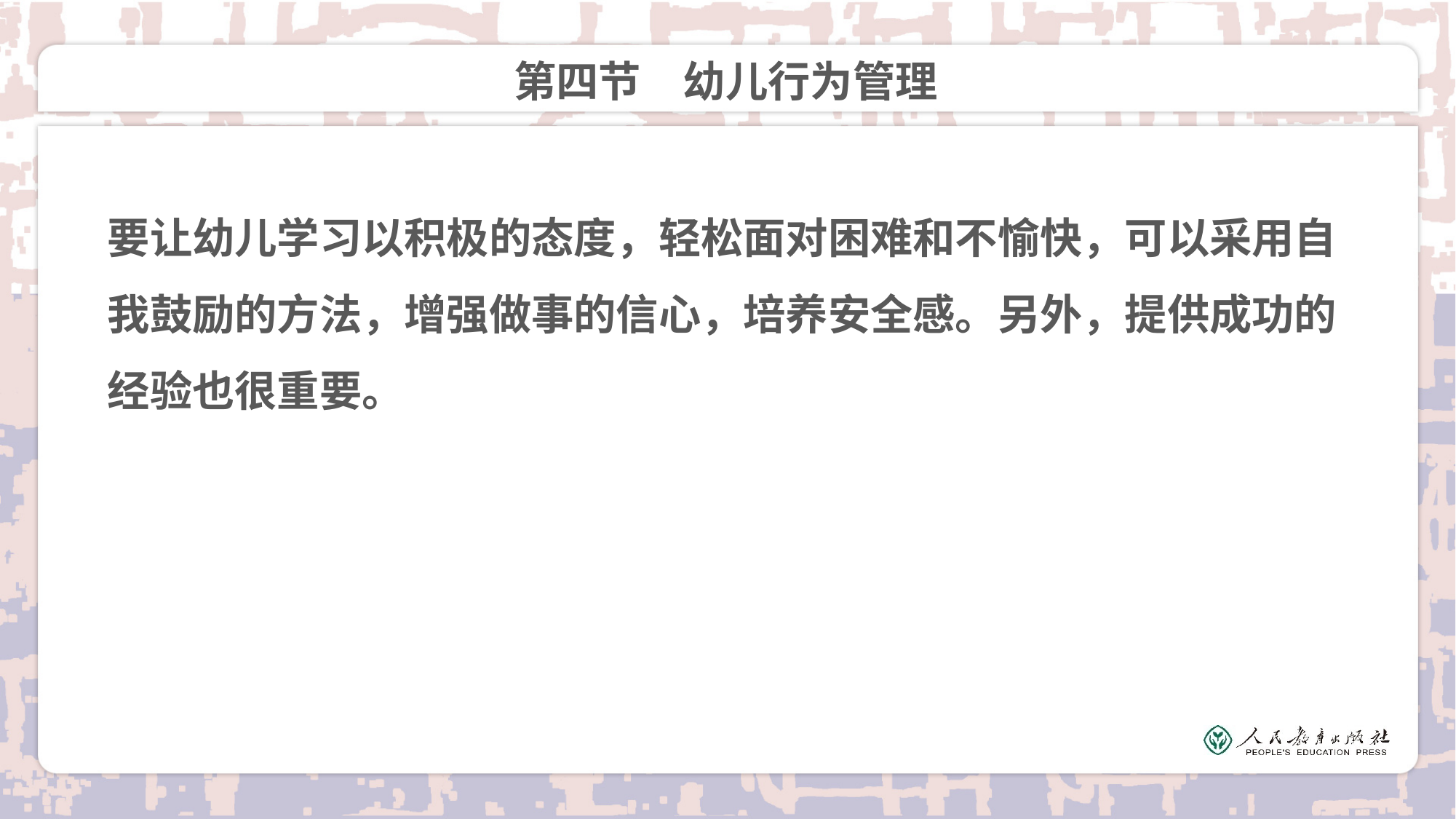

# 第四节　幼儿行为管理
要让幼儿学习以积极的态度，轻松面对困难和不愉快，可以采用自我鼓励的方法，增强做事的信心，培养安全感。另外，提供成功的经验也很重要。